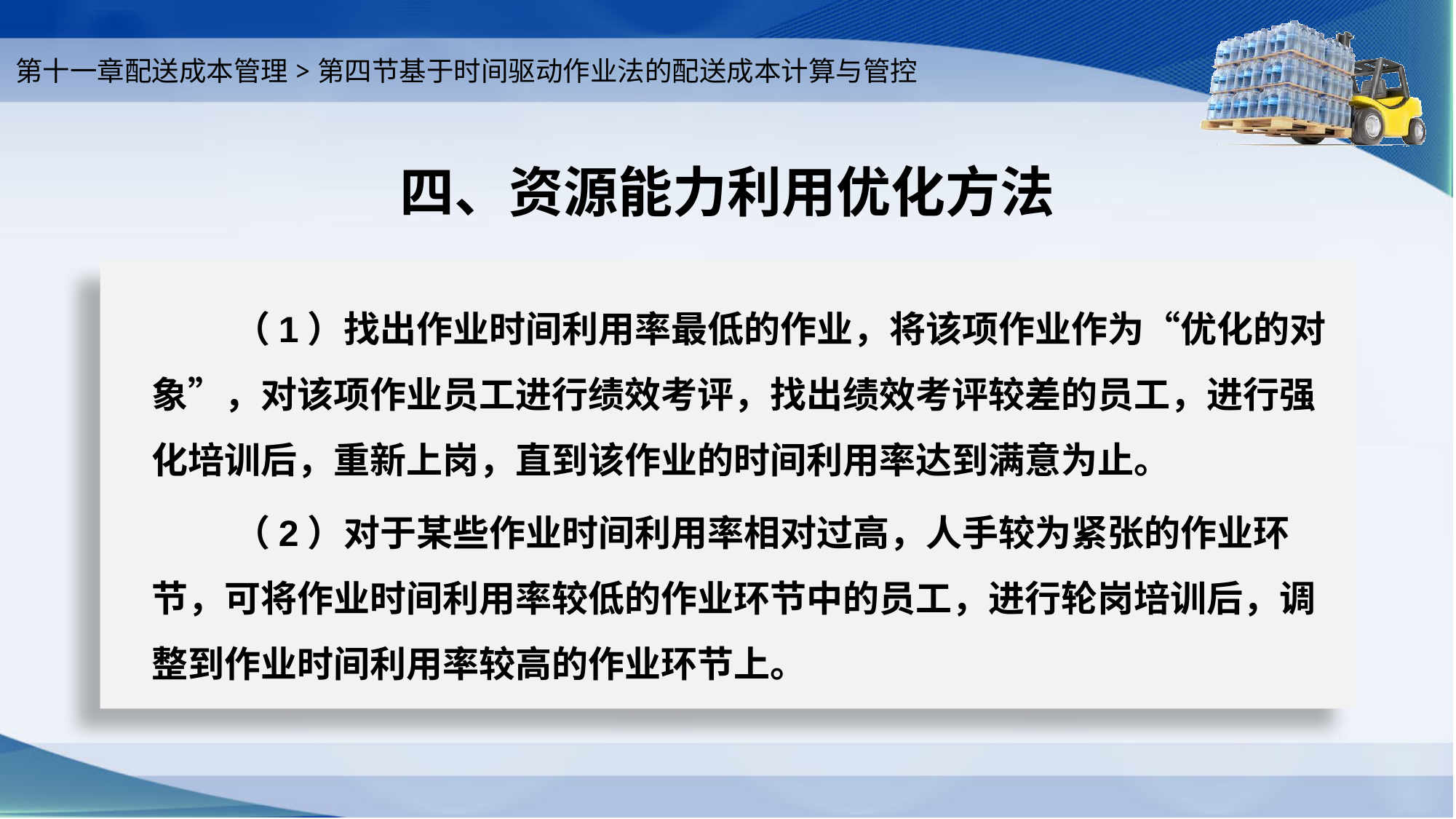

第十一章配送成本管理>第四节基于时间驱动作业法的配送成本计算与管控
# 四、资源能力利用优化方法
（1）找出作业时间利用率最低的作业，将该项作业作为“优化的对象”，对该项作业员工进行绩效考评，找出绩效考评较差的员工，进行强化培训后，重新上岗，直到该作业的时间利用率达到满意为止。
（2）对于某些作业时间利用率相对过高，人手较为紧张的作业环节，可将作业时间利用率较低的作业环节中的员工，进行轮岗培训后，调整到作业时间利用率较高的作业环节上。